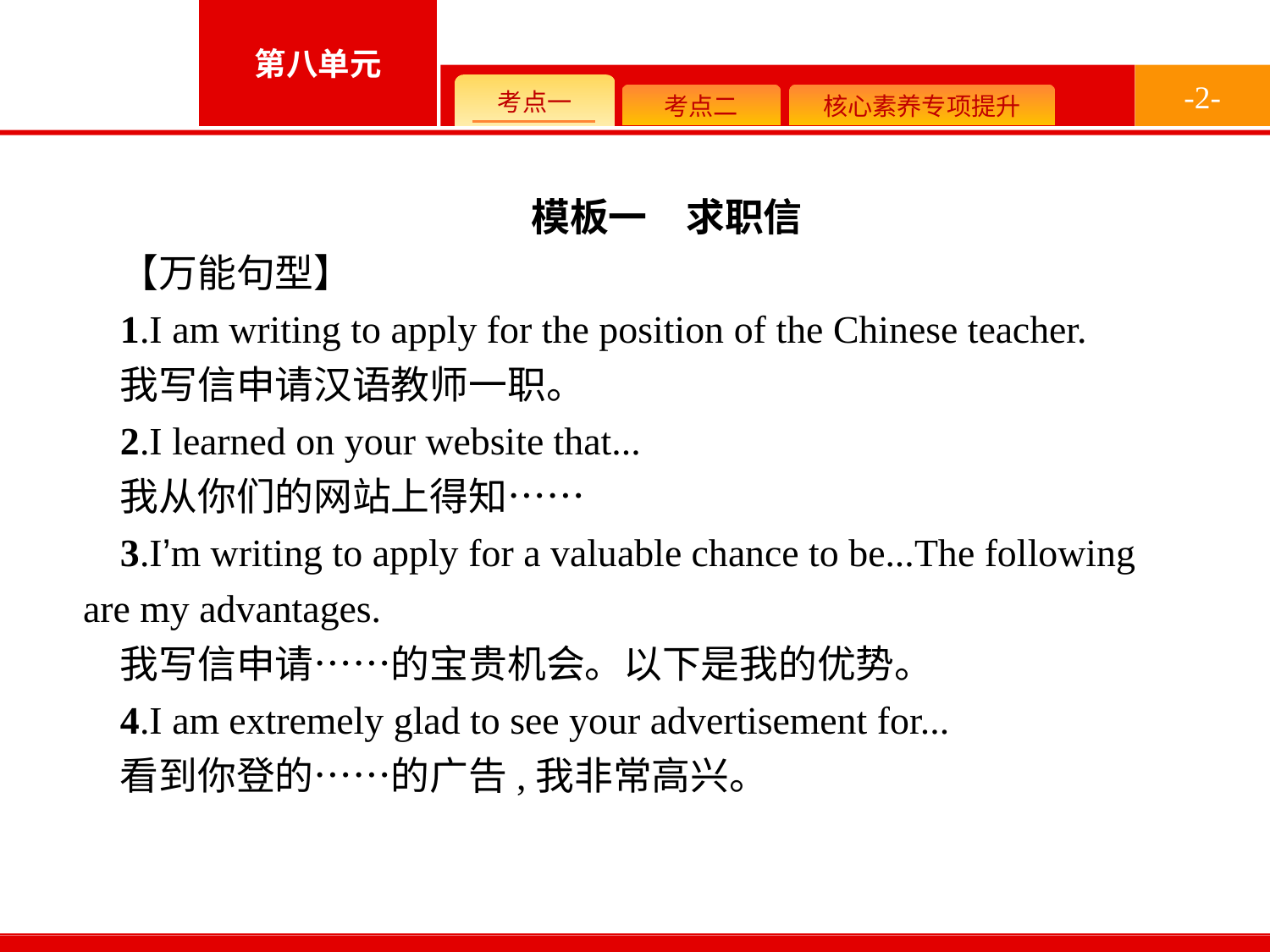

-2-
模板一　求职信
【万能句型】
1.I am writing to apply for the position of the Chinese teacher.
我写信申请汉语教师一职。
2.I learned on your website that...
我从你们的网站上得知……
3.I’m writing to apply for a valuable chance to be...The following are my advantages.
我写信申请……的宝贵机会。以下是我的优势。
4.I am extremely glad to see your advertisement for...
看到你登的……的广告,我非常高兴。